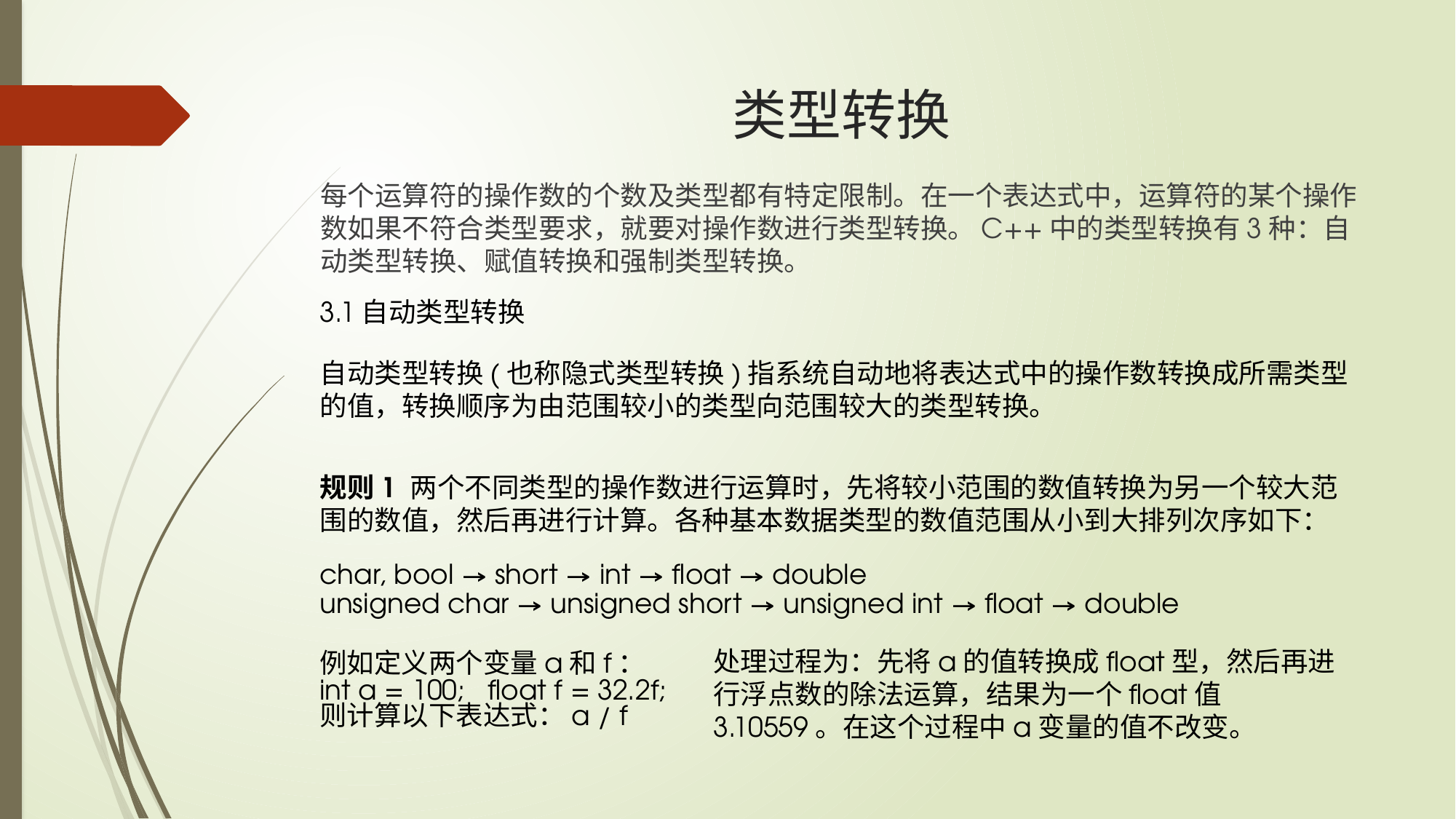

# 类型转换
每个运算符的操作数的个数及类型都有特定限制。在一个表达式中，运算符的某个操作数如果不符合类型要求，就要对操作数进行类型转换。C++中的类型转换有3种：自动类型转换、赋值转换和强制类型转换。
3.1自动类型转换
自动类型转换(也称隐式类型转换)指系统自动地将表达式中的操作数转换成所需类型的值，转换顺序为由范围较小的类型向范围较大的类型转换。
规则1 两个不同类型的操作数进行运算时，先将较小范围的数值转换为另一个较大范围的数值，然后再进行计算。各种基本数据类型的数值范围从小到大排列次序如下：
char, bool → short → int → float → double
unsigned char → unsigned short → unsigned int → float → double
处理过程为：先将a的值转换成float型，然后再进行浮点数的除法运算，结果为一个float值3.10559。在这个过程中a变量的值不改变。
例如定义两个变量a和f：
int a = 100;   float f = 32.2f;
则计算以下表达式：a / f